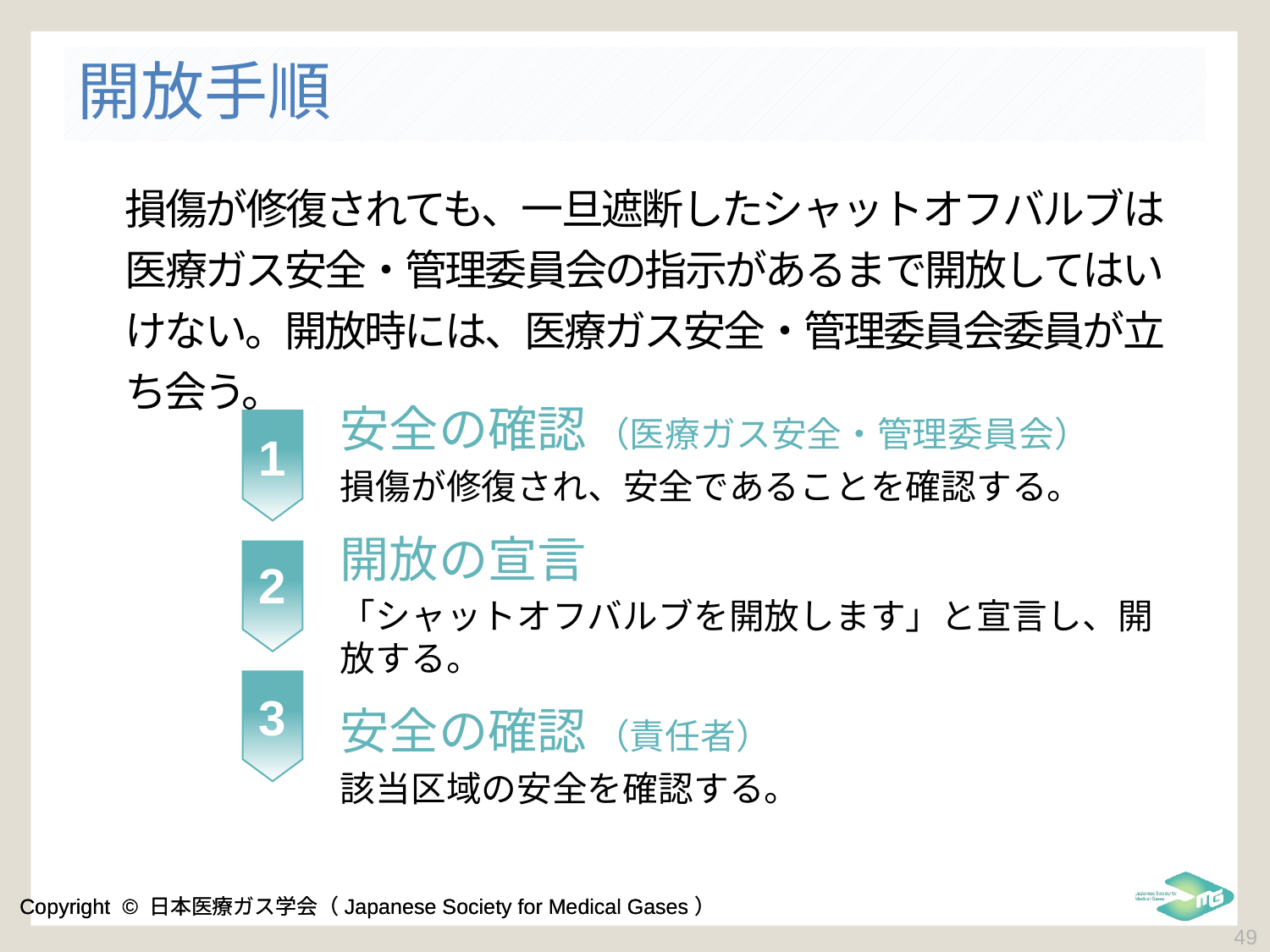

# 開放手順
損傷が修復されても、一旦遮断したシャットオフバルブは医療ガス安全・管理委員会の指示があるまで開放してはいけない。開放時には、医療ガス安全・管理委員会委員が立ち会う。
安全の確認 （医療ガス安全・管理委員会）
損傷が修復され、安全であることを確認する。
開放の宣言
「シャットオフバルブを開放します」と宣言し、開放する。
安全の確認 （責任者）
該当区域の安全を確認する。
1

2

3

 49